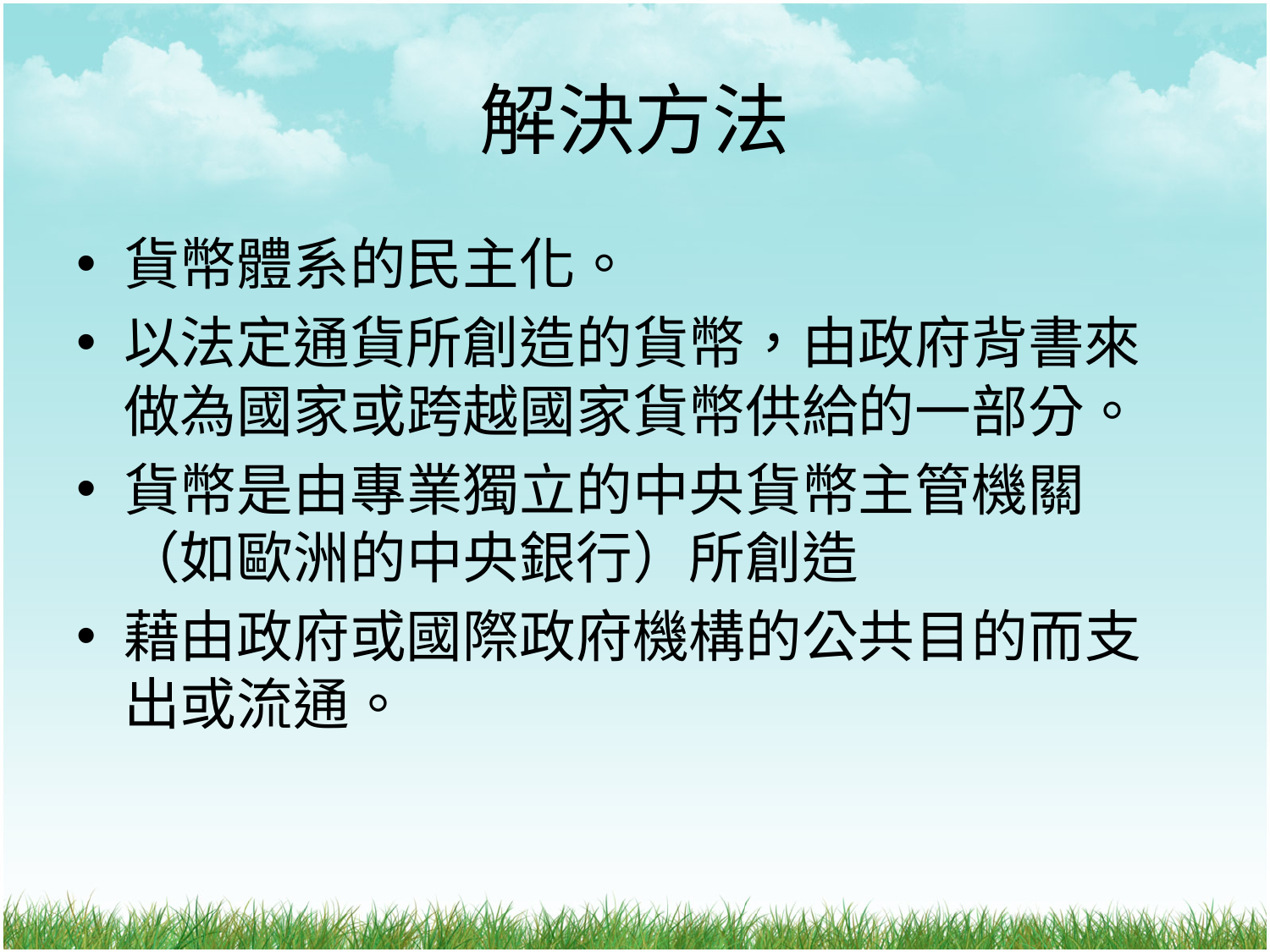

# 解決方法
貨幣體系的民主化。
以法定通貨所創造的貨幣，由政府背書來做為國家或跨越國家貨幣供給的一部分。
貨幣是由專業獨立的中央貨幣主管機關（如歐洲的中央銀行）所創造
藉由政府或國際政府機構的公共目的而支出或流通。